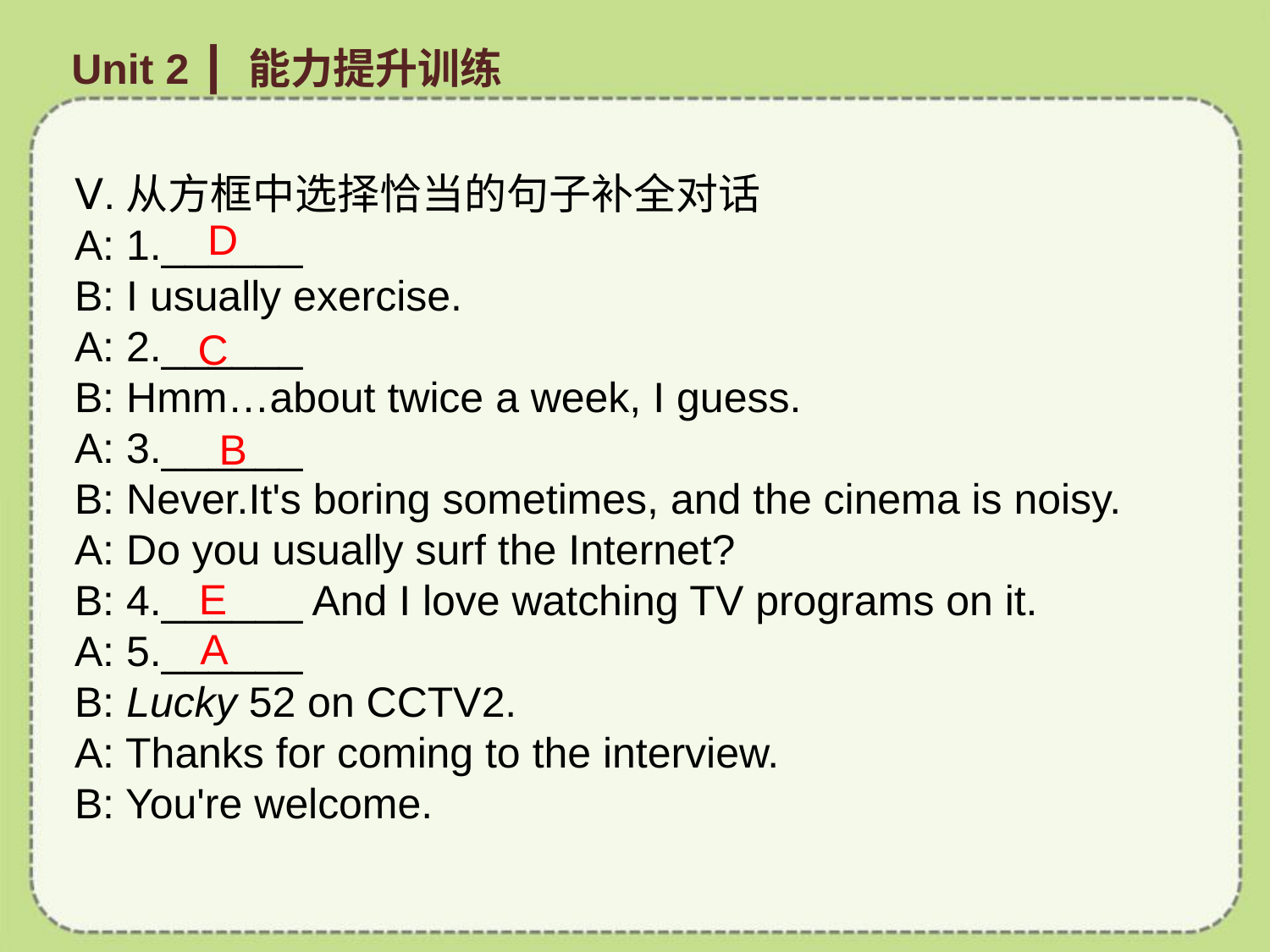

Unit 2 ┃ 能力提升训练
Ⅴ.从方框中选择恰当的句子补全对话
A: 1.______
B: I usually exercise.
A: 2.______
B: Hmm…about twice a week, I guess.
A: 3.______
B: Never.It's boring sometimes, and the cinema is noisy.
A: Do you usually surf the Internet?
B: 4.______ And I love watching TV programs on it.
A: 5.______
B: Lucky 52 on CCTV­2.
A: Thanks for coming to the interview.
B: You're welcome.
D
C
B
E
A